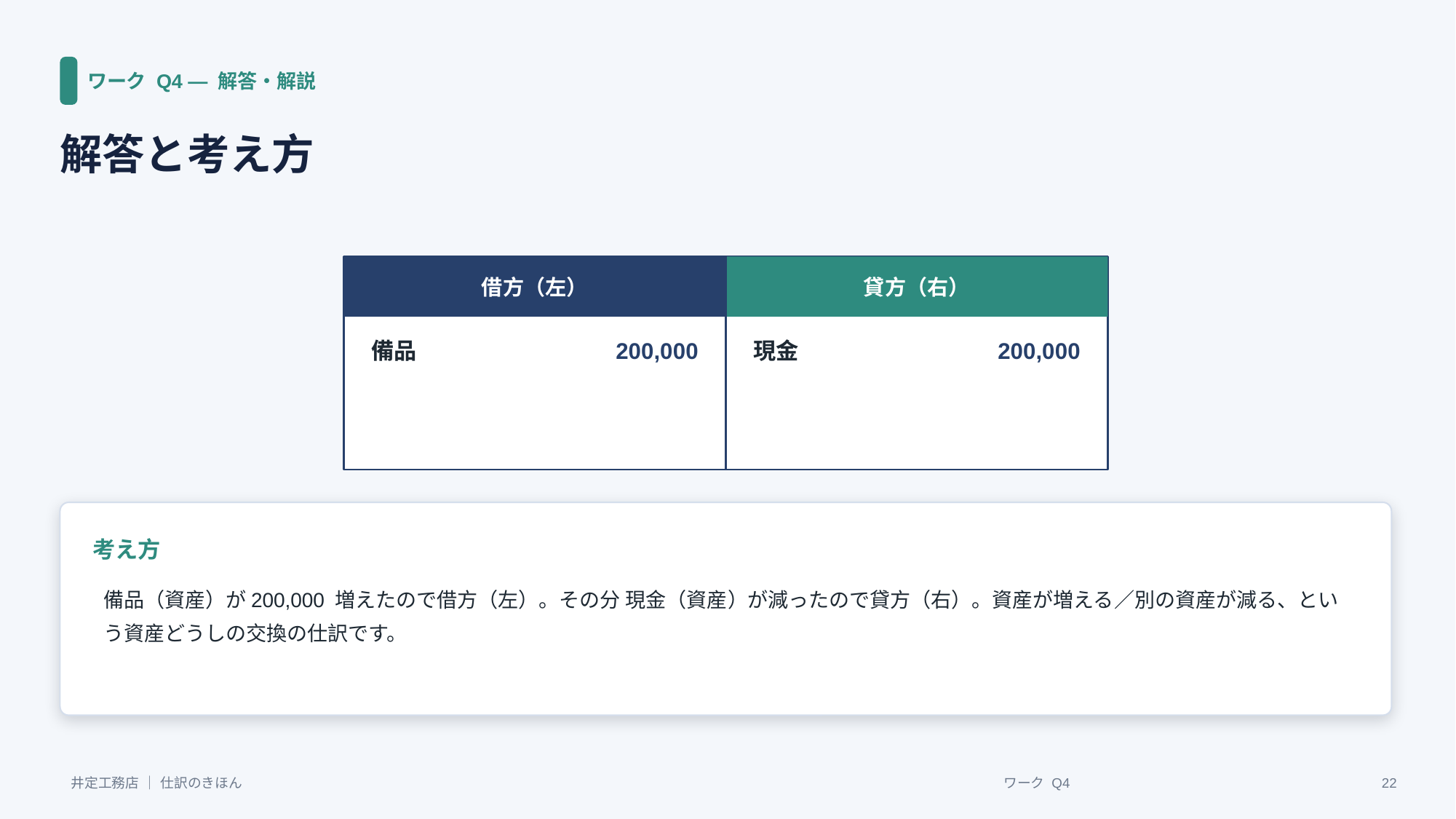

ワーク Q4 ― 解答・解説
解答と考え方

借方（左）

貸方（右）
備品
200,000
現金
200,000

考え方
備品（資産）が200,000 増えたので借方（左）。その分 現金（資産）が減ったので貸方（右）。資産が増える／別の資産が減る、という資産どうしの交換の仕訳です。
井定工務店 ｜ 仕訳のきほん
ワーク Q4
22